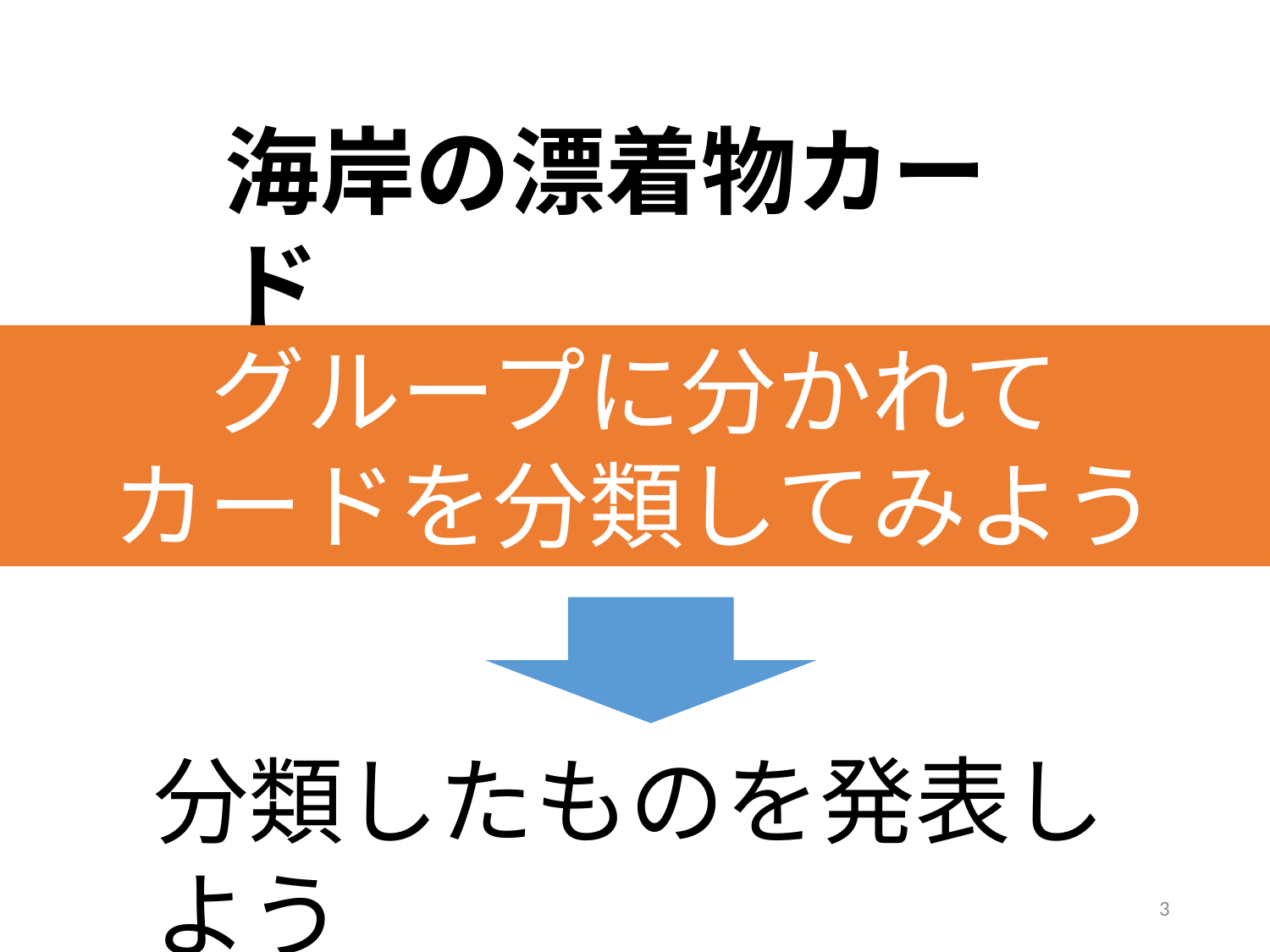

海岸の漂着物カード
グループに分かれて
カードを分類してみよう

分類したものを発表しよう
3